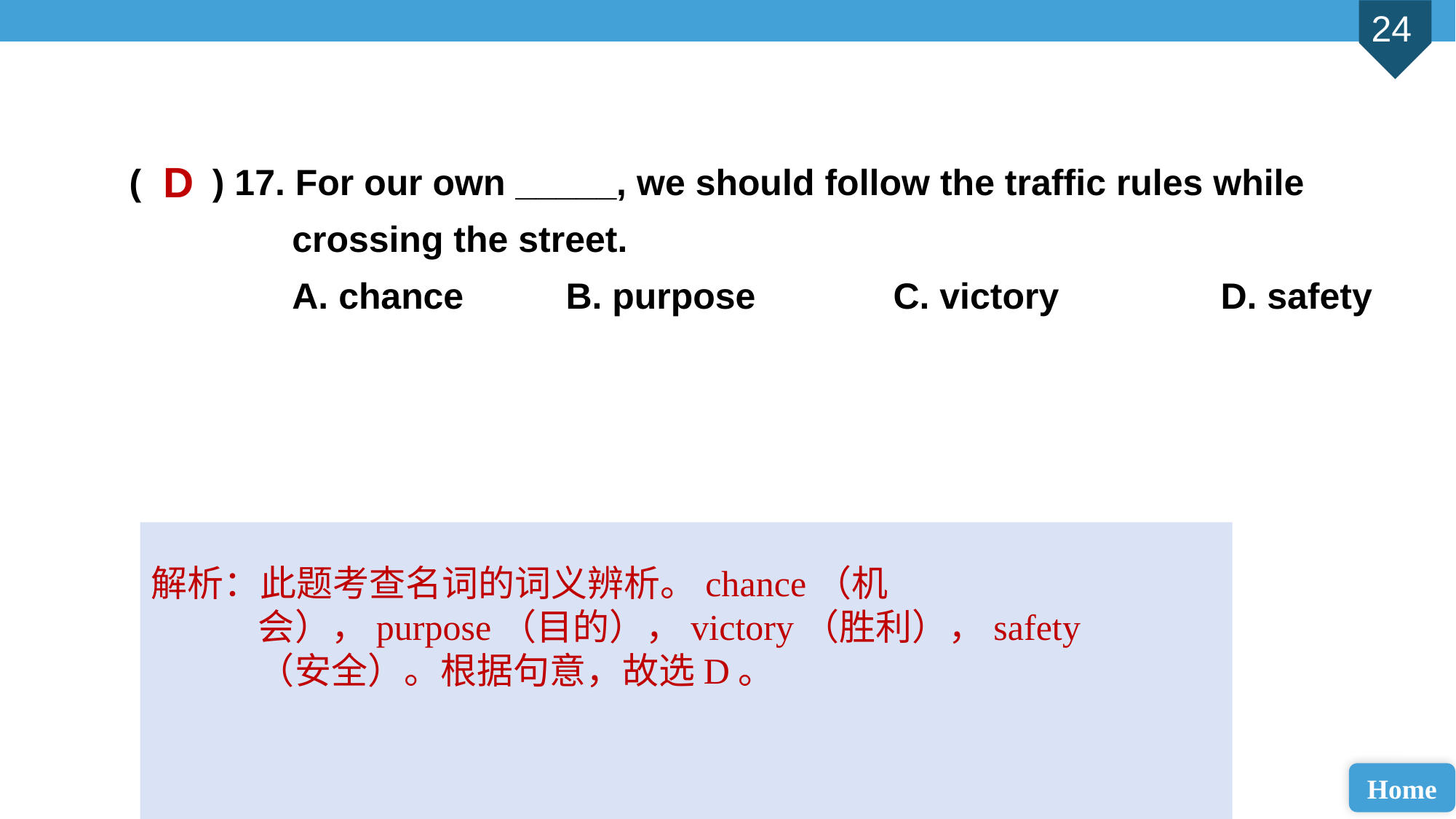

(       ) 17. For our own _____, we should follow the traffic rules while
                crossing the street.
                A. chance 	B. purpose 		C. victory 		D. safety
D

解析：此题考查名词的词义辨析。chance（机会），purpose（目的），victory（胜利），safety（安全）。根据句意，故选D。